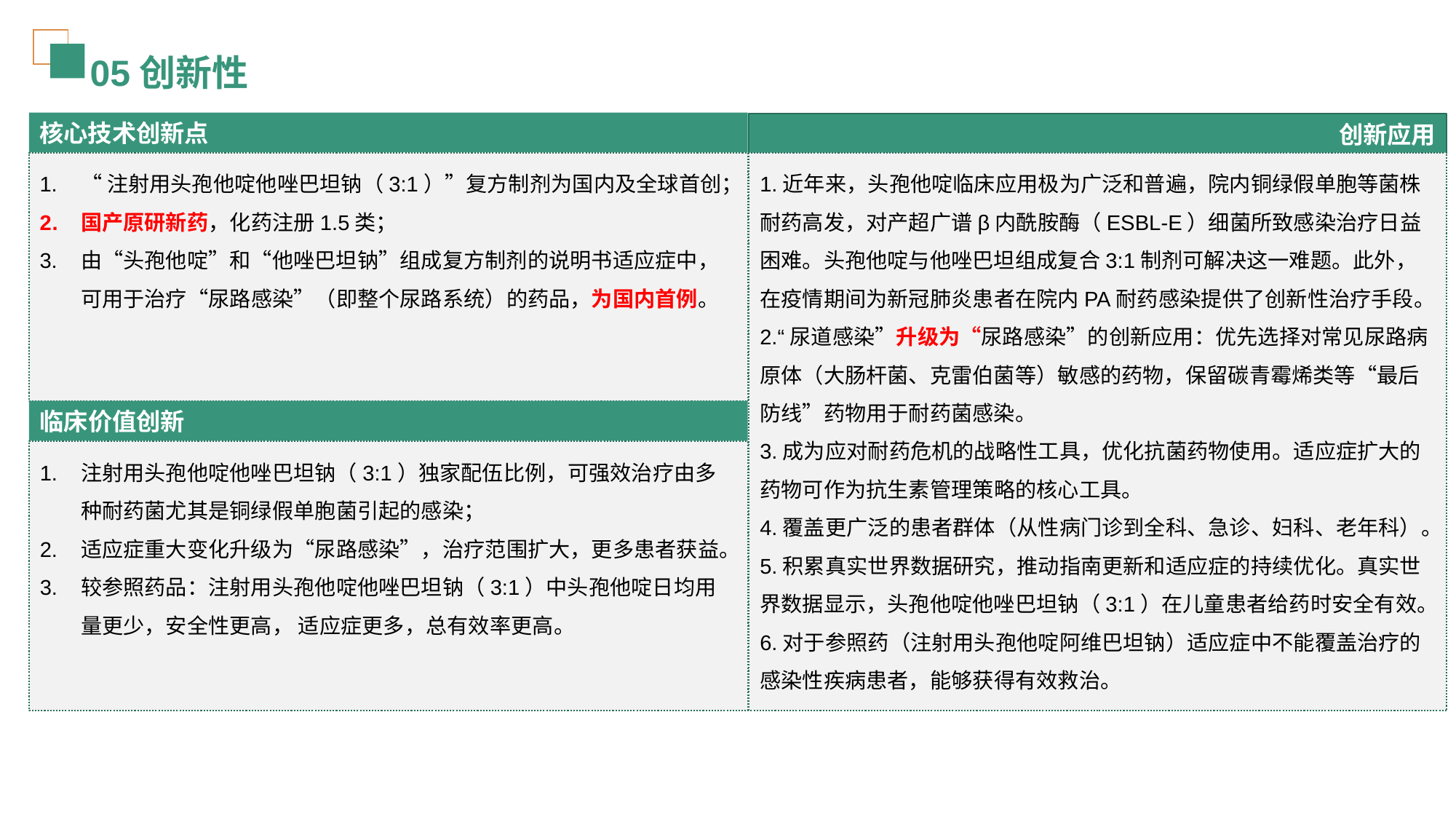

# 05创新性
核心技术创新点
“注射用头孢他啶他唑巴坦钠（3:1）”复方制剂为国内及全球首创；
国产原研新药，化药注册1.5类；
由“头孢他啶”和“他唑巴坦钠”组成复方制剂的说明书适应症中，可用于治疗“尿路感染”（即整个尿路系统）的药品，为国内首例。
创新应用
1.近年来，头孢他啶临床应用极为广泛和普遍，院内铜绿假单胞等菌株耐药高发，对产超广谱β内酰胺酶（ESBL-E）细菌所致感染治疗日益困难。头孢他啶与他唑巴坦组成复合3:1制剂可解决这一难题。此外，在疫情期间为新冠肺炎患者在院内PA耐药感染提供了创新性治疗手段。
2.“尿道感染”升级为“尿路感染”的创新应用：优先选择对常见尿路病原体（大肠杆菌、克雷伯菌等）敏感的药物，保留碳青霉烯类等“最后防线”药物用于耐药菌感染。
3.成为应对耐药危机的战略性工具，优化抗菌药物使用。适应症扩大的药物可作为抗生素管理策略的核心工具。
4.覆盖更广泛的患者群体（从性病门诊到全科、急诊、妇科、老年科）。
5.积累真实世界数据研究，推动指南更新和适应症的持续优化。真实世界数据显示，头孢他啶他唑巴坦钠（3:1）在儿童患者给药时安全有效。
6.对于参照药（注射用头孢他啶阿维巴坦钠）适应症中不能覆盖治疗的感染性疾病患者，能够获得有效救治。

临床价值创新
注射用头孢他啶他唑巴坦钠（3:1）独家配伍比例，可强效治疗由多种耐药菌尤其是铜绿假单胞菌引起的感染；
适应症重大变化升级为“尿路感染”，治疗范围扩大，更多患者获益。
较参照药品：注射用头孢他啶他唑巴坦钠（3:1）中头孢他啶日均用量更少，安全性更高， 适应症更多，总有效率更高。